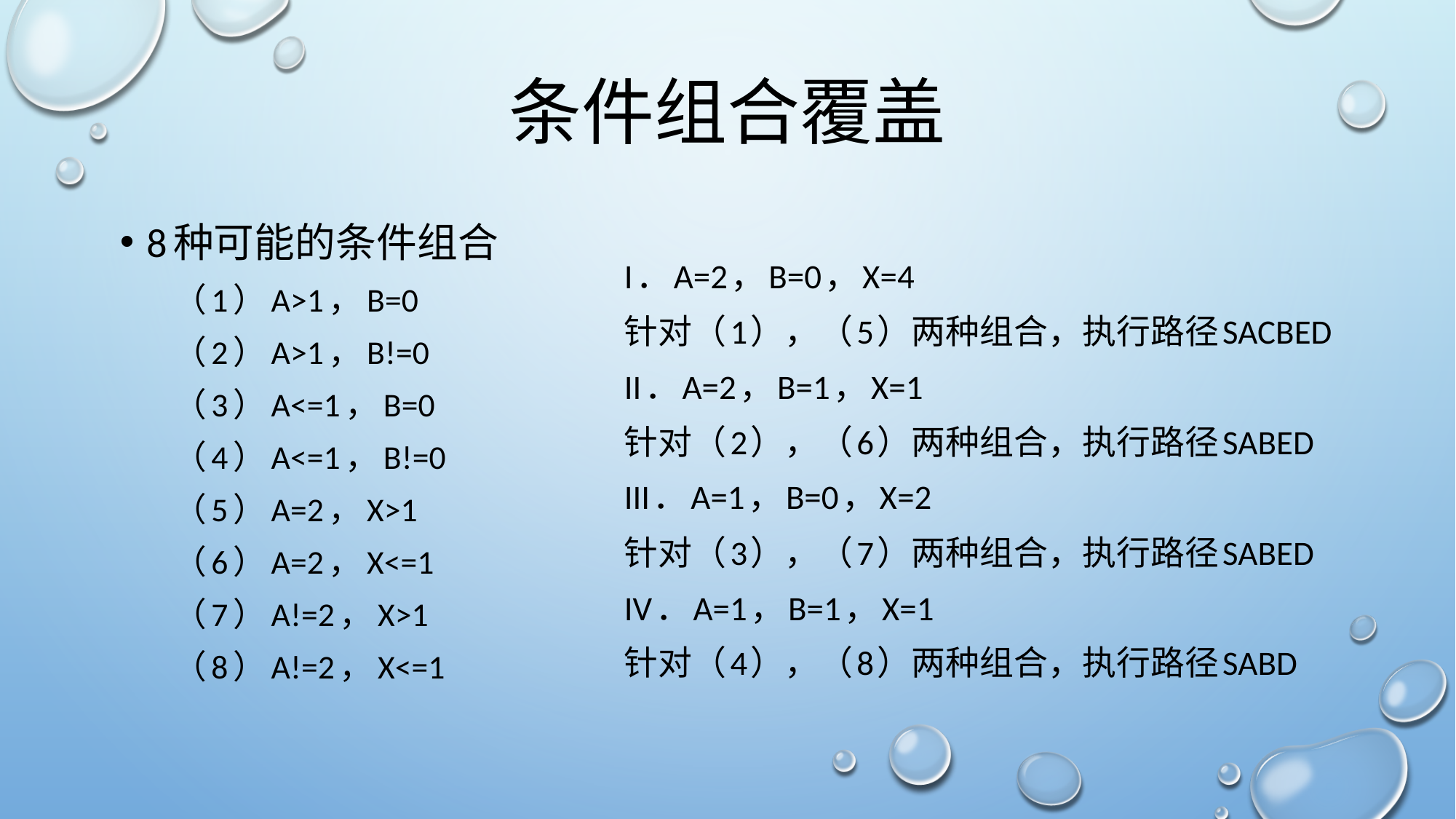

# 条件组合覆盖
8种可能的条件组合
（1）A>1，B=0
（2）A>1，B!=0
（3）A<=1，B=0
（4）A<=1，B!=0
（5）A=2，X>1
（6）A=2，X<=1
（7）A!=2，X>1
（8）A!=2，X<=1

I．A=2，B=0，X=4
针对（1），（5）两种组合，执行路径sacbed
II．A=2，B=1，X=1
针对（2），（6）两种组合，执行路径sabed
III．A=1，B=0，X=2
针对（3），（7）两种组合，执行路径sabed
IV．A=1，B=1，X=1
针对（4），（8）两种组合，执行路径sabd